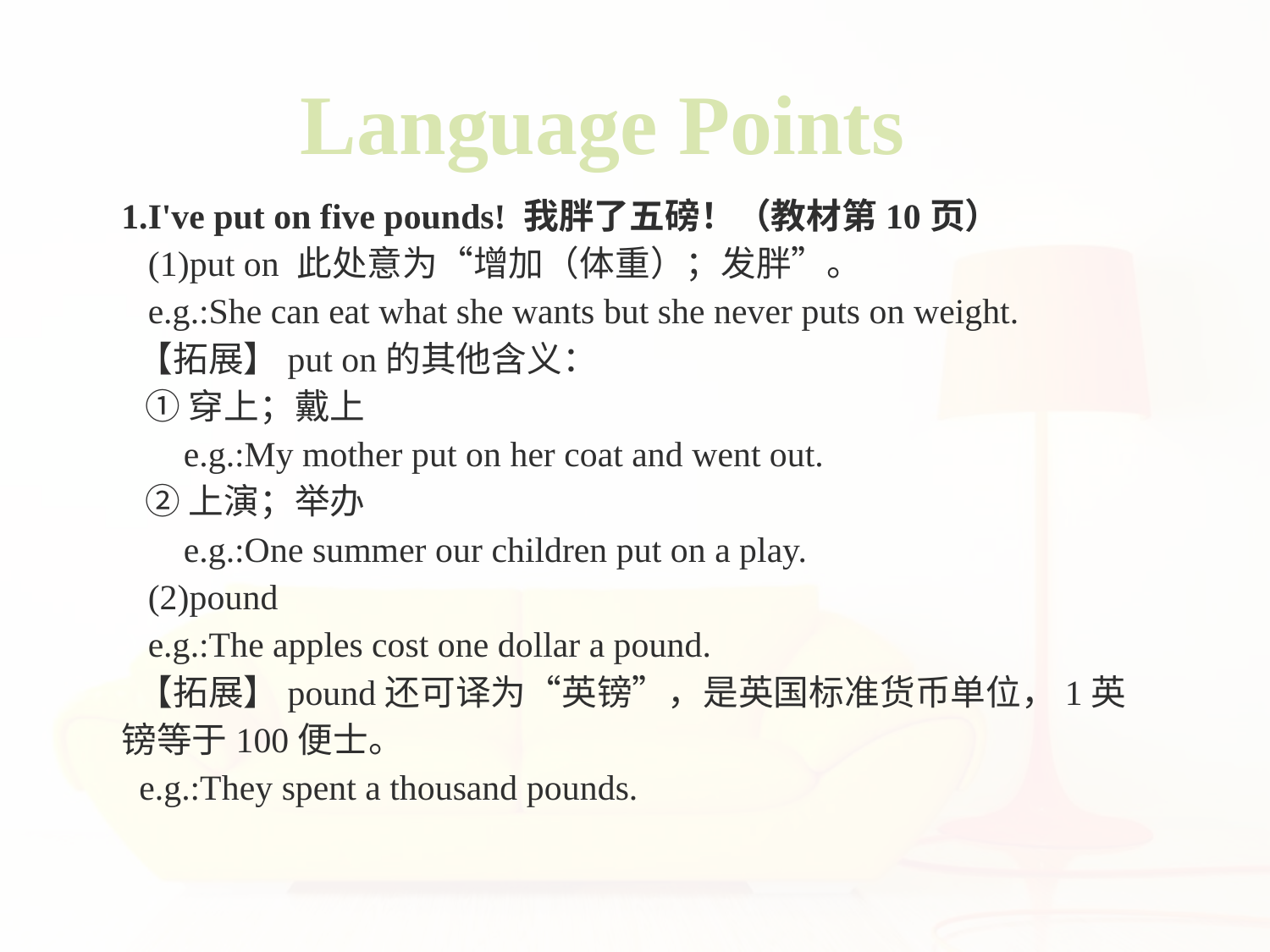

Language Points
1.I've put on five pounds! 我胖了五磅！（教材第10页）
   (1)put on 此处意为“增加（体重）；发胖”。
   e.g.:She can eat what she wants but she never puts on weight.
 【拓展】put on的其他含义：
   ①穿上；戴上
       e.g.:My mother put on her coat and went out.
   ②上演；举办
       e.g.:One summer our children put on a play.
   (2)pound
   e.g.:The apples cost one dollar a pound.
 【拓展】pound还可译为“英镑”，是英国标准货币单位，1英镑等于100便士。
  e.g.:They spent a thousand pounds.